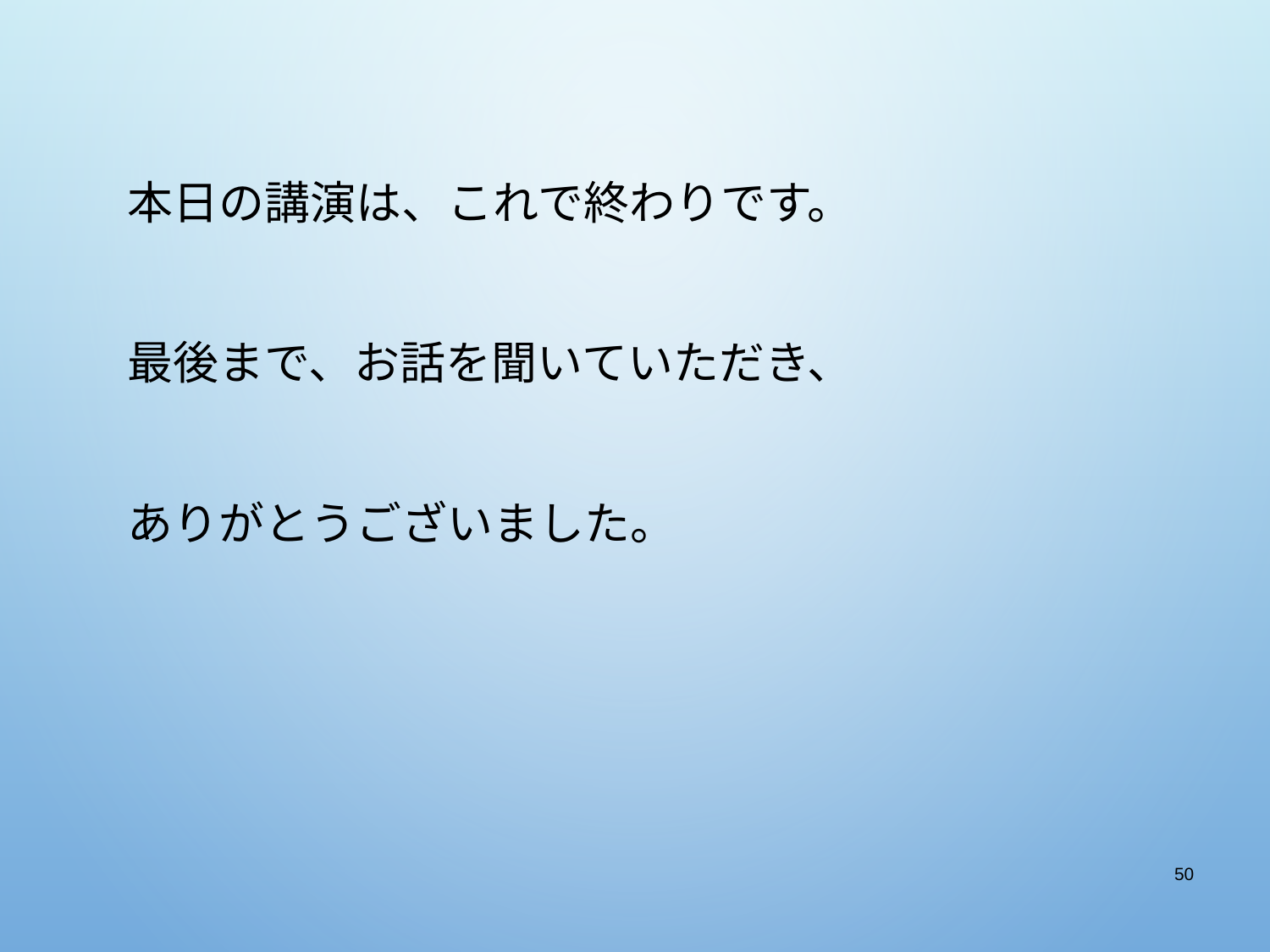

#
本日の講演は、これで終わりです。

最後まで、お話を聞いていただき、

ありがとうございました。

50